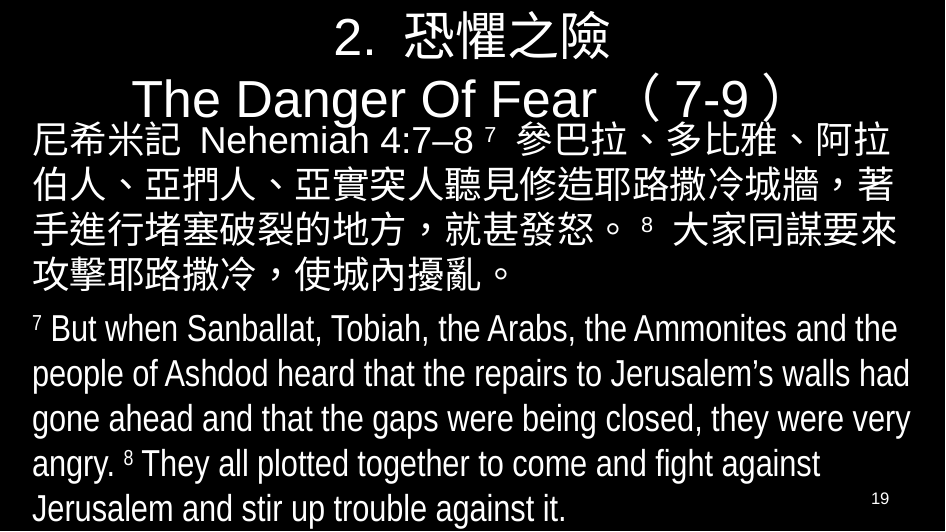

# 2. 恐懼之險 The Danger Of Fear（7-9）
尼希米記 Nehemiah 4:7–8 7 參巴拉、多比雅、阿拉伯人、亞捫人、亞實突人聽見修造耶路撒冷城牆，著手進行堵塞破裂的地方，就甚發怒。8 大家同謀要來攻擊耶路撒冷，使城內擾亂。
7 But when Sanballat, Tobiah, the Arabs, the Ammonites and the people of Ashdod heard that the repairs to Jerusalem’s walls had gone ahead and that the gaps were being closed, they were very angry. 8 They all plotted together to come and fight against Jerusalem and stir up trouble against it.

19